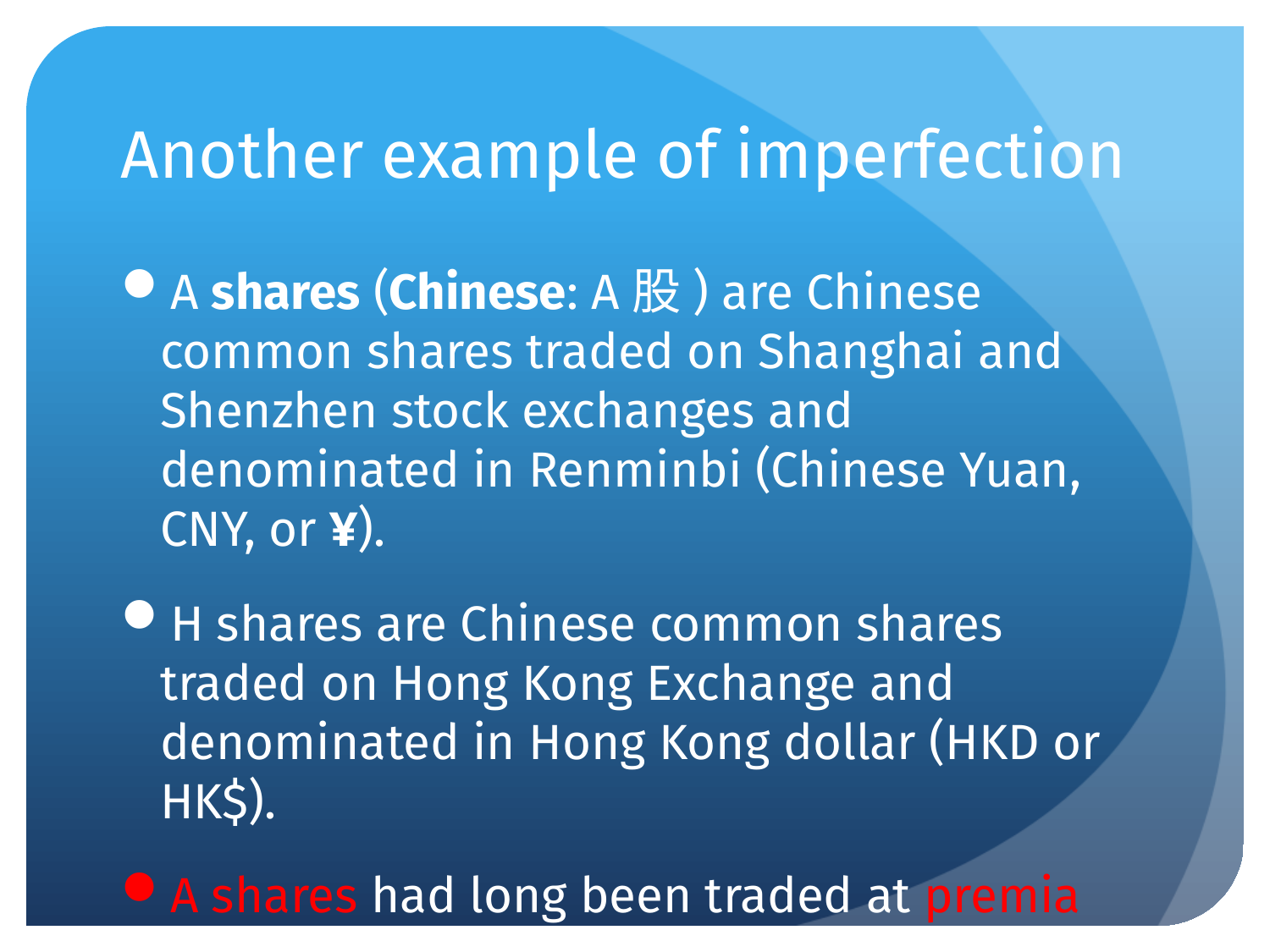

# Another example of imperfection
A shares (Chinese: A股) are Chinese common shares traded on Shanghai and Shenzhen stock exchanges and denominated in Renminbi (Chinese Yuan, CNY, or ¥).
H shares are Chinese common shares traded on Hong Kong Exchange and denominated in Hong Kong dollar (HKD or HK$).
A shares had long been traded at premia relative to H shares due to the lack of investment opportunities in China.